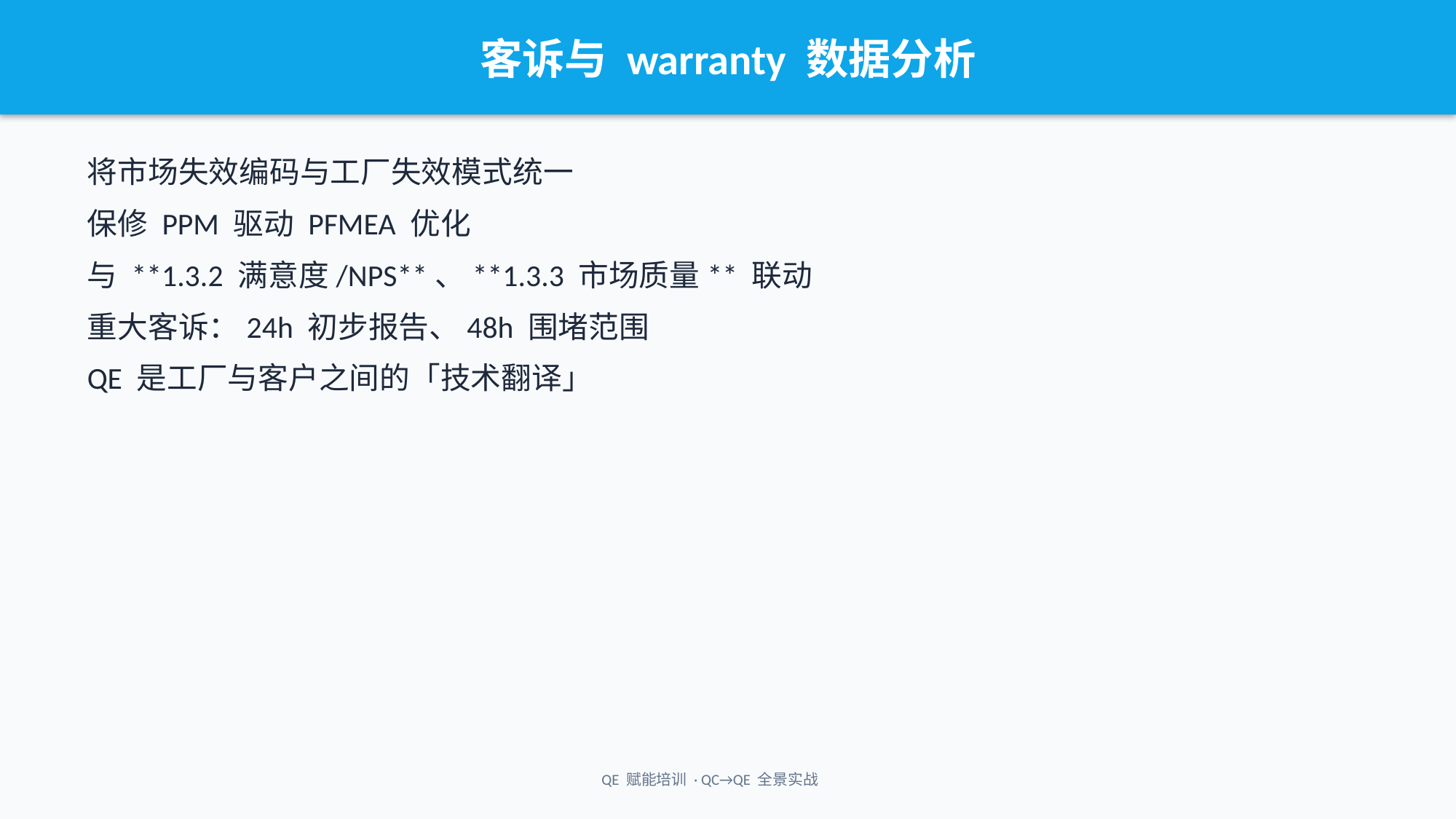

客诉与 warranty 数据分析
将市场失效编码与工厂失效模式统一
保修 PPM 驱动 PFMEA 优化
与 **1.3.2 满意度/NPS**、**1.3.3 市场质量** 联动
重大客诉：24h 初步报告、48h 围堵范围
QE 是工厂与客户之间的「技术翻译」
QE 赋能培训 · QC→QE 全景实战